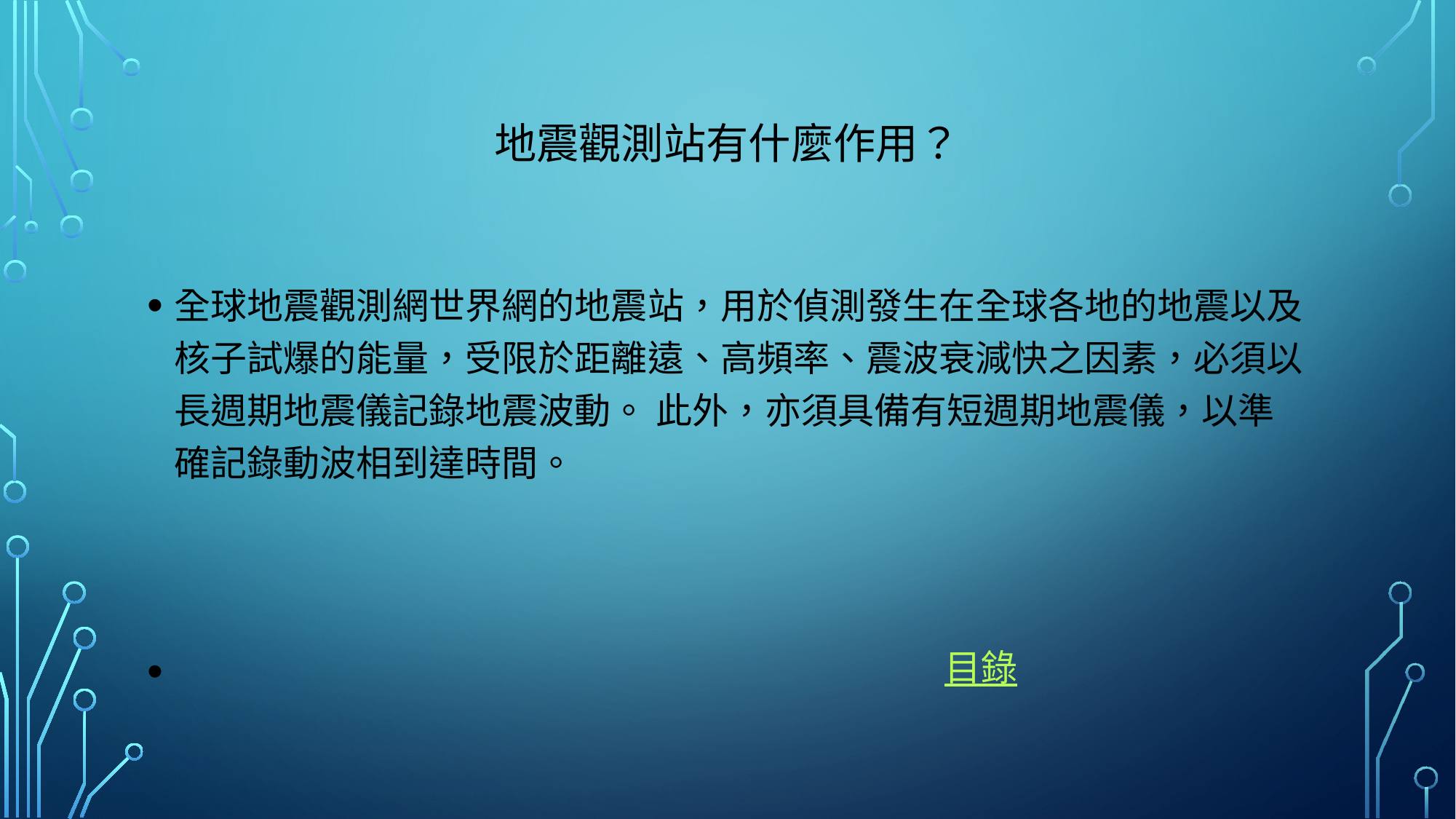

# 地震觀測站有什麼作用？
全球地震觀測網世界網的地震站，用於偵測發生在全球各地的地震以及核子試爆的能量，受限於距離遠、高頻率、震波衰減快之因素，必須以長週期地震儀記錄地震波動。 此外，亦須具備有短週期地震儀，以準確記錄動波相到達時間。

                                                                                             目錄